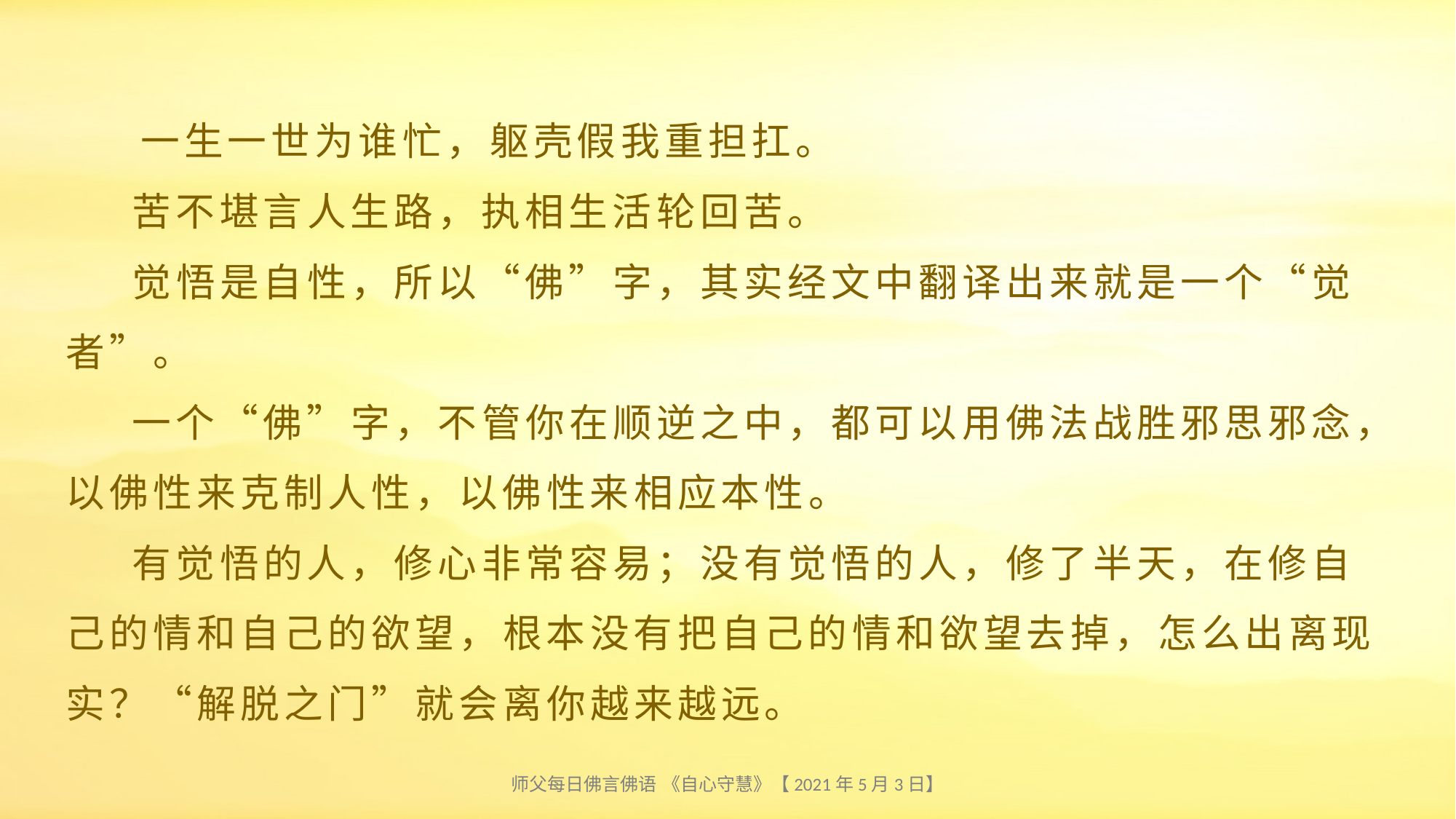

# 一生一世为谁忙，躯壳假我重担扛。 苦不堪言人生路，执相生活轮回苦。 觉悟是自性，所以“佛”字，其实经文中翻译出来就是一个“觉者”。 一个“佛”字，不管你在顺逆之中，都可以用佛法战胜邪思邪念，以佛性来克制人性，以佛性来相应本性。 有觉悟的人，修心非常容易；没有觉悟的人，修了半天，在修自己的情和自己的欲望，根本没有把自己的情和欲望去掉，怎么出离现实？“解脱之门”就会离你越来越远。
师父每日佛言佛语 《自心守慧》【2021年5月3日】